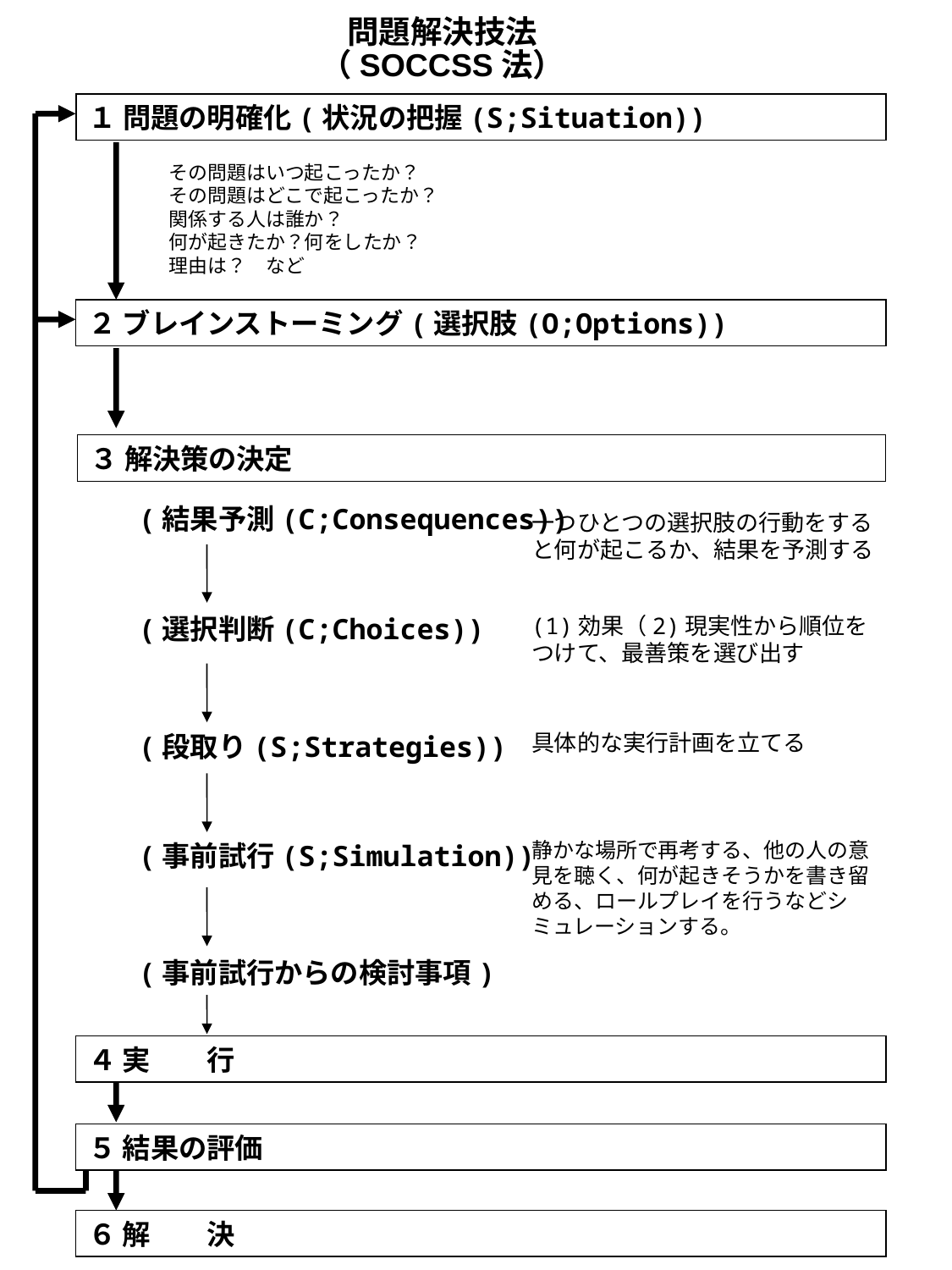

問題解決技法
（SOCCSS法）
１ 問題の明確化(状況の把握(S;Situation))

その問題はいつ起こったか？
その問題はどこで起こったか？
関係する人は誰か？
何が起きたか？何をしたか？
理由は？　など
２ ブレインストーミング(選択肢(O;Options))

３ 解決策の決定
(結果予測(C;Consequences))
一つひとつの選択肢の行動をすると何が起こるか、結果を予測する

(1)効果（2)現実性から順位をつけて、最善策を選び出す
(選択判断(C;Choices))

具体的な実行計画を立てる
(段取り(S;Strategies))

静かな場所で再考する、他の人の意見を聴く、何が起きそうかを書き留める、ロールプレイを行うなどシミュレーションする。
(事前試行(S;Simulation))

(事前試行からの検討事項)

４ 実　　行

５ 結果の評価

６ 解　　決